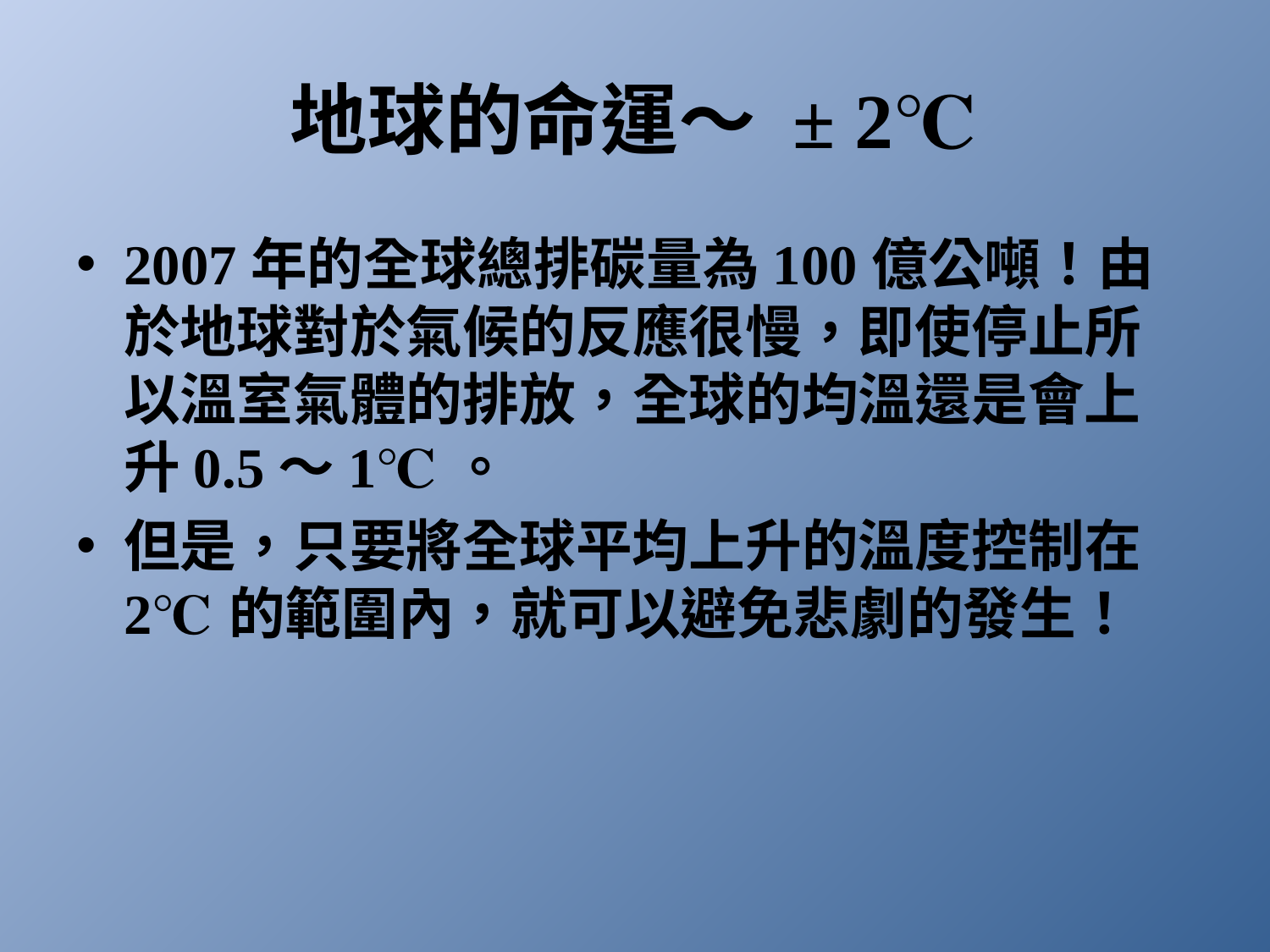

# 地球的命運～ ± 2℃
2007年的全球總排碳量為100億公噸！由於地球對於氣候的反應很慢，即使停止所以溫室氣體的排放，全球的均溫還是會上升0.5～1℃。
但是，只要將全球平均上升的溫度控制在2℃的範圍內，就可以避免悲劇的發生！